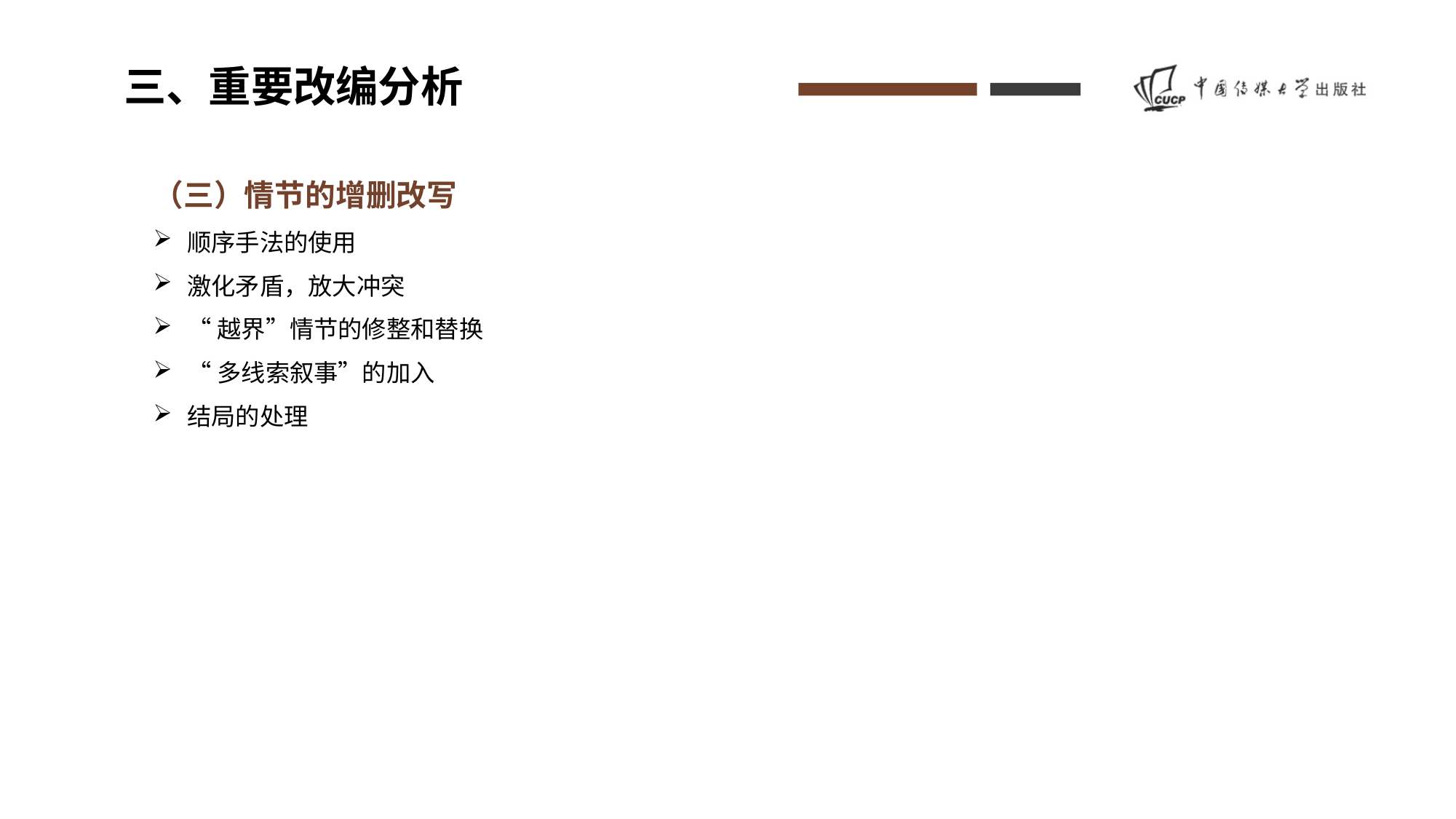

三、重要改编分析

（三）情节的增删改写
顺序手法的使用
激化矛盾，放大冲突
“越界”情节的修整和替换
“多线索叙事”的加入
结局的处理